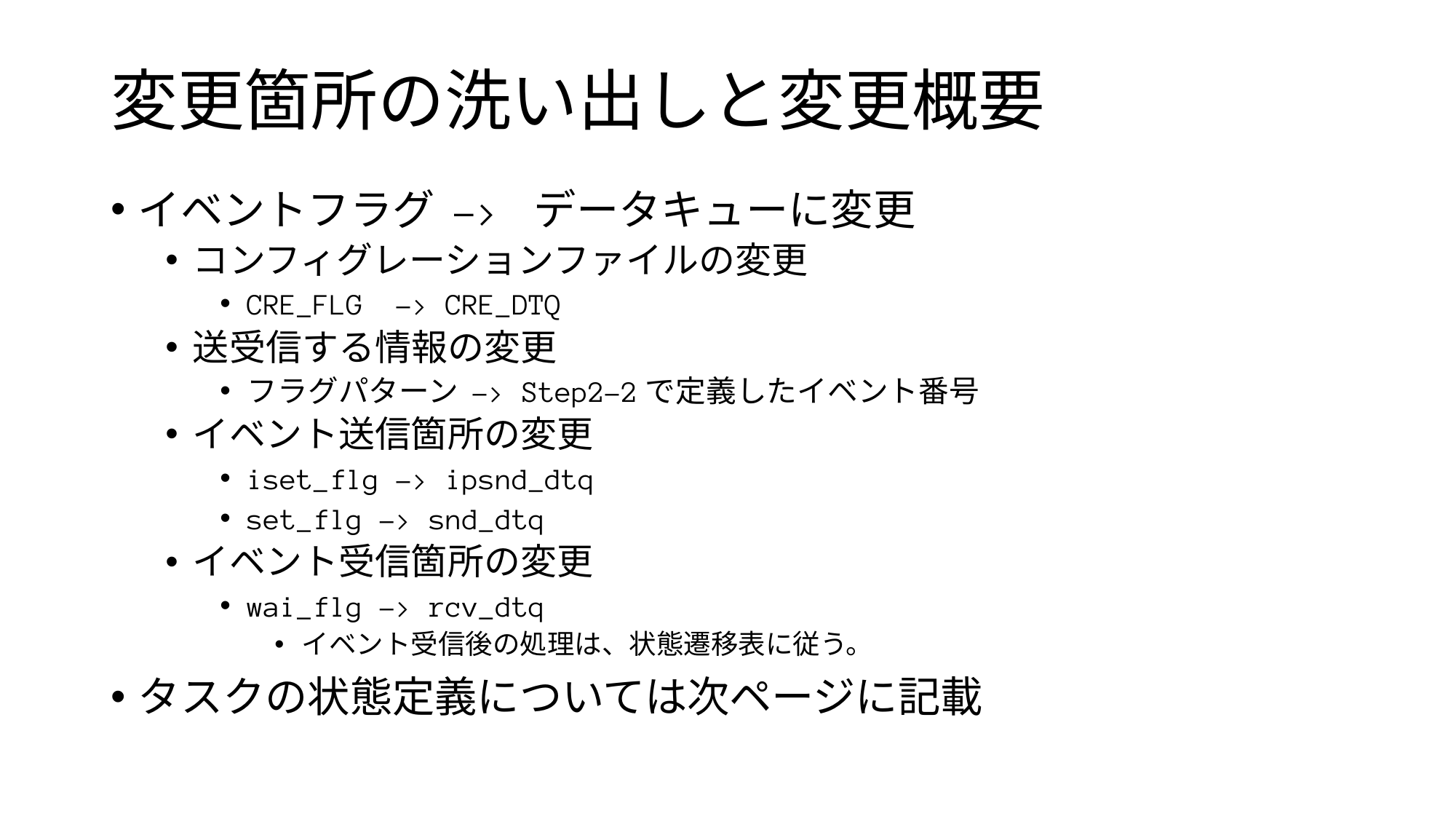

# 変更箇所の洗い出しと変更概要
イベントフラグ -> データキューに変更
コンフィグレーションファイルの変更
CRE_FLG  -> CRE_DTQ
送受信する情報の変更
フラグパターン -> Step2-2で定義したイベント番号
イベント送信箇所の変更
iset_flg -> ipsnd_dtq
set_flg -> snd_dtq
イベント受信箇所の変更
wai_flg -> rcv_dtq
イベント受信後の処理は、状態遷移表に従う。
タスクの状態定義については次ページに記載